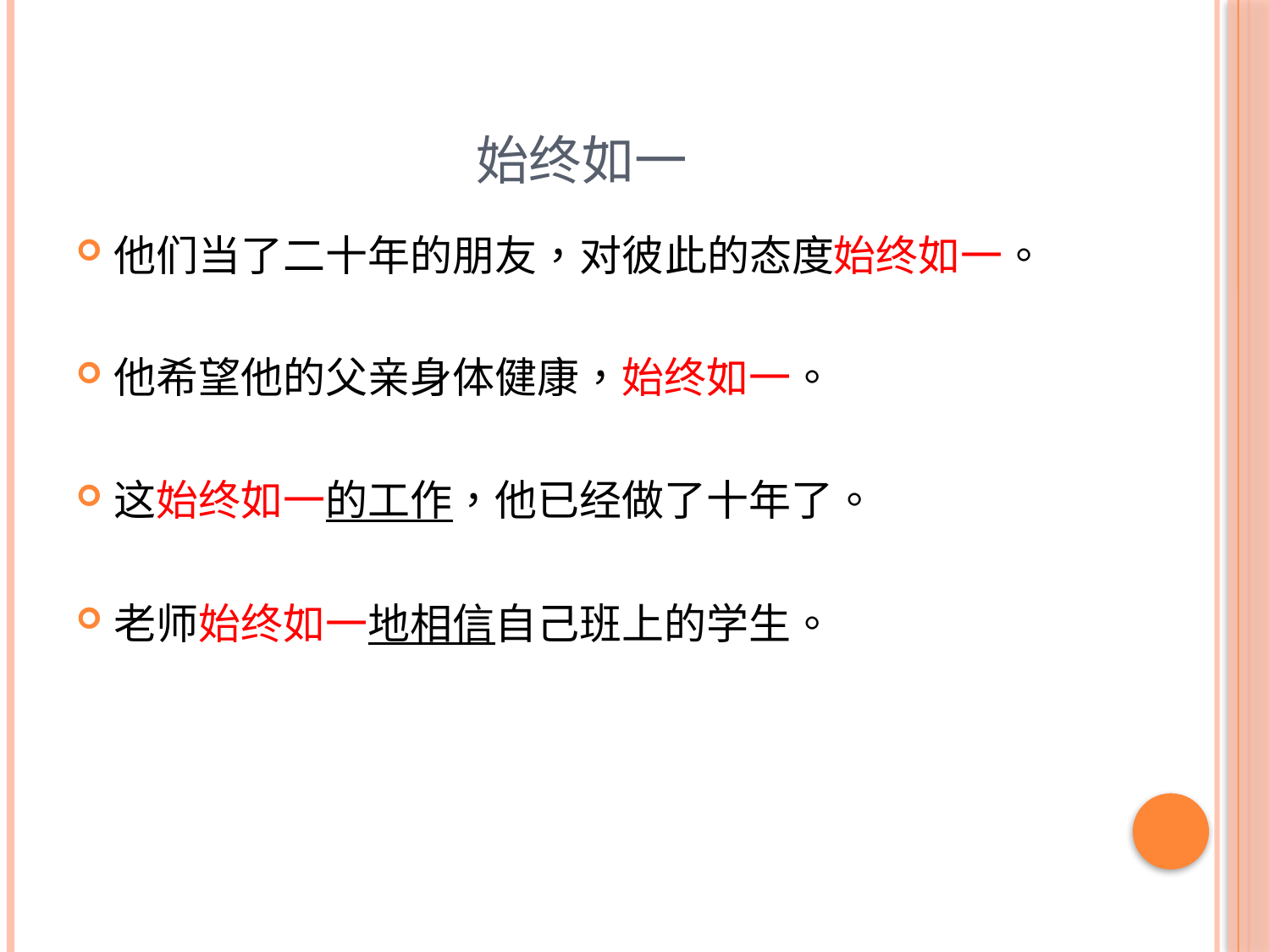

# 始终如一
他们当了二十年的朋友，对彼此的态度始终如一。

他希望他的父亲身体健康，始终如一。

这始终如一的工作，他已经做了十年了。

老师始终如一地相信自己班上的学生。